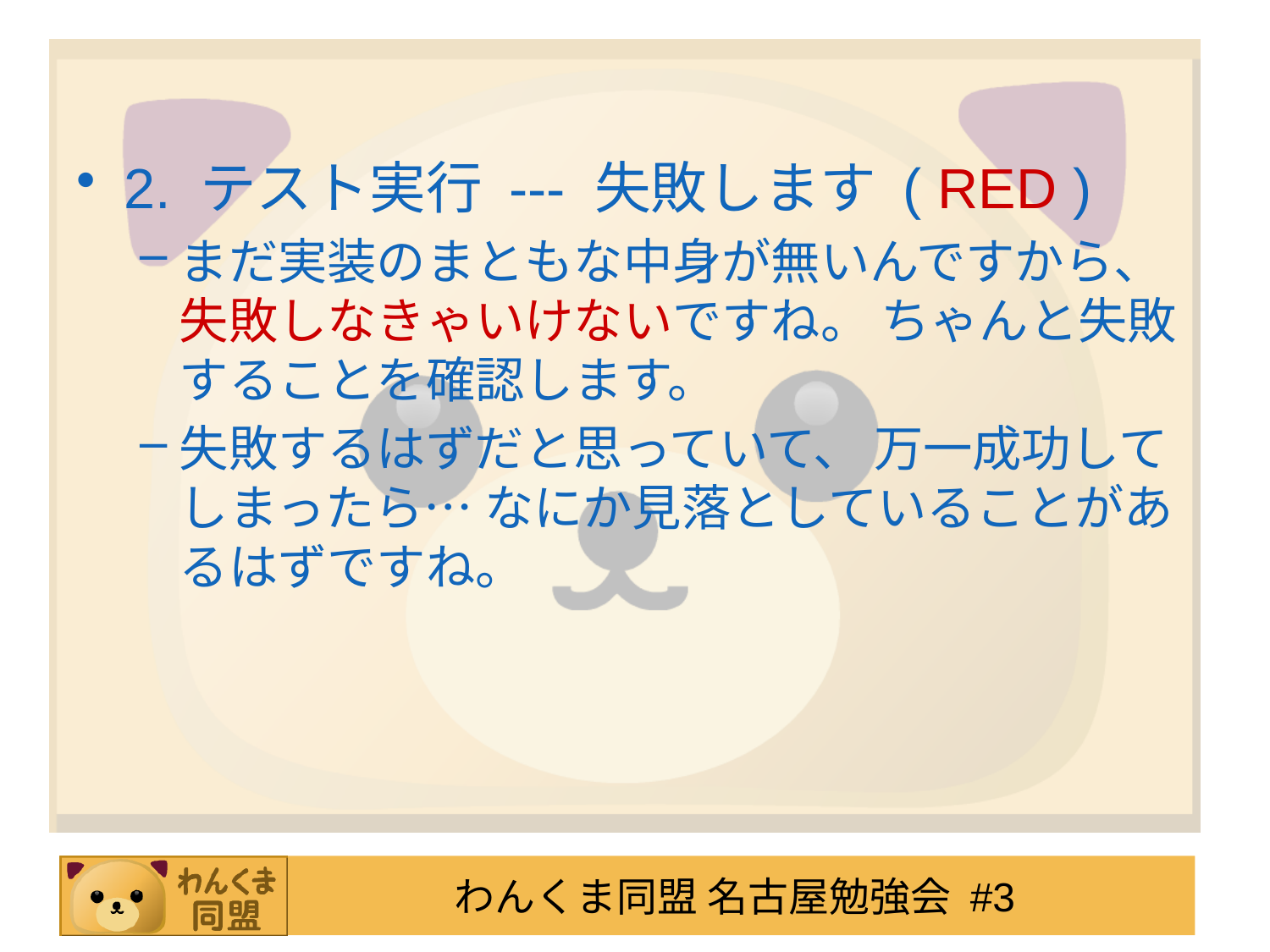

#
2. テスト実行 --- 失敗します ( RED )
まだ実装のまともな中身が無いんですから、 失敗しなきゃいけないですね。 ちゃんと失敗することを確認します。
失敗するはずだと思っていて、 万一成功してしまったら… なにか見落としていることがあるはずですね。